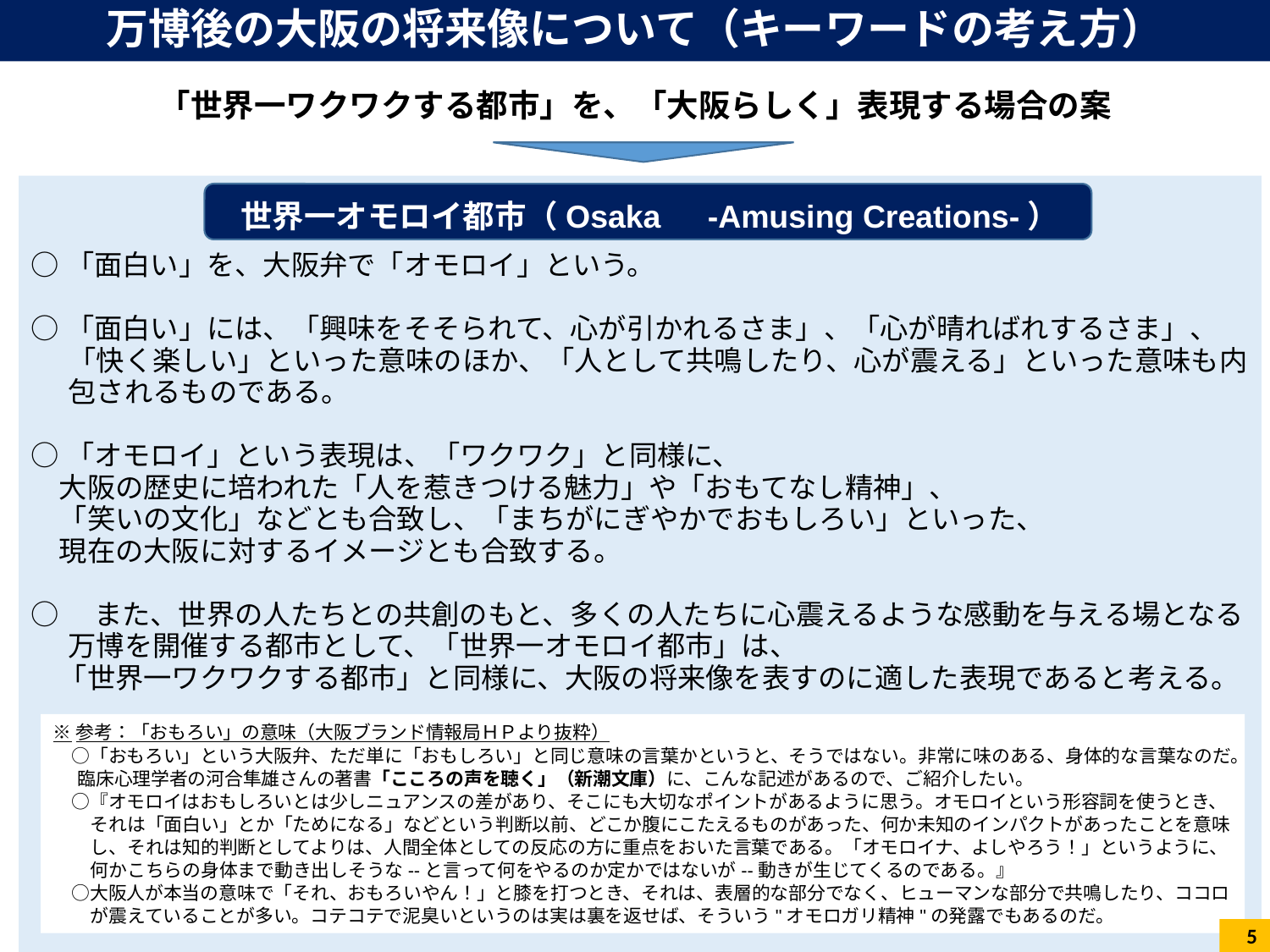

万博後の大阪の将来像について（キーワードの考え方）
「世界一ワクワクする都市」を、「大阪らしく」表現する場合の案

○「面白い」を、大阪弁で「オモロイ」という。

○「面白い」には、「興味をそそられて、心が引かれるさま」、「心が晴ればれするさま」、「快く楽しい」といった意味のほか、「人として共鳴したり、心が震える」といった意味も内包されるものである。

○「オモロイ」という表現は、「ワクワク」と同様に、
　大阪の歴史に培われた「人を惹きつける魅力」や「おもてなし精神」、
　「笑いの文化」などとも合致し、「まちがにぎやかでおもしろい」といった、
　現在の大阪に対するイメージとも合致する。

○　また、世界の人たちとの共創のもと、多くの人たちに心震えるような感動を与える場となる万博を開催する都市として、「世界一オモロイ都市」は、
　「世界一ワクワクする都市」と同様に、大阪の将来像を表すのに適した表現であると考える。

世界一オモロイ都市（Osaka　-Amusing Creations-）
※参考：「おもろい」の意味（大阪ブランド情報局ＨＰより抜粋）
　○「おもろい」という大阪弁、ただ単に「おもしろい」と同じ意味の言葉かというと、そうではない。非常に味のある、身体的な言葉なのだ。臨床心理学者の河合隼雄さんの著書「こころの声を聴く」（新潮文庫）に、こんな記述があるので、ご紹介したい。
　○『オモロイはおもしろいとは少しニュアンスの差があり、そこにも大切なポイントがあるように思う。オモロイという形容詞を使うとき、それは「面白い」とか「ためになる」などという判断以前、どこか腹にこたえるものがあった、何か未知のインパクトがあったことを意味し、それは知的判断としてよりは、人間全体としての反応の方に重点をおいた言葉である。「オモロイナ、よしやろう！」というように、何かこちらの身体まで動き出しそうな--と言って何をやるのか定かではないが--動きが生じてくるのである。』
　○大阪人が本当の意味で「それ、おもろいやん！」と膝を打つとき、それは、表層的な部分でなく、ヒューマンな部分で共鳴したり、ココロが震えていることが多い。コテコテで泥臭いというのは実は裏を返せば、そういう"オモロガリ精神"の発露でもあるのだ。
5